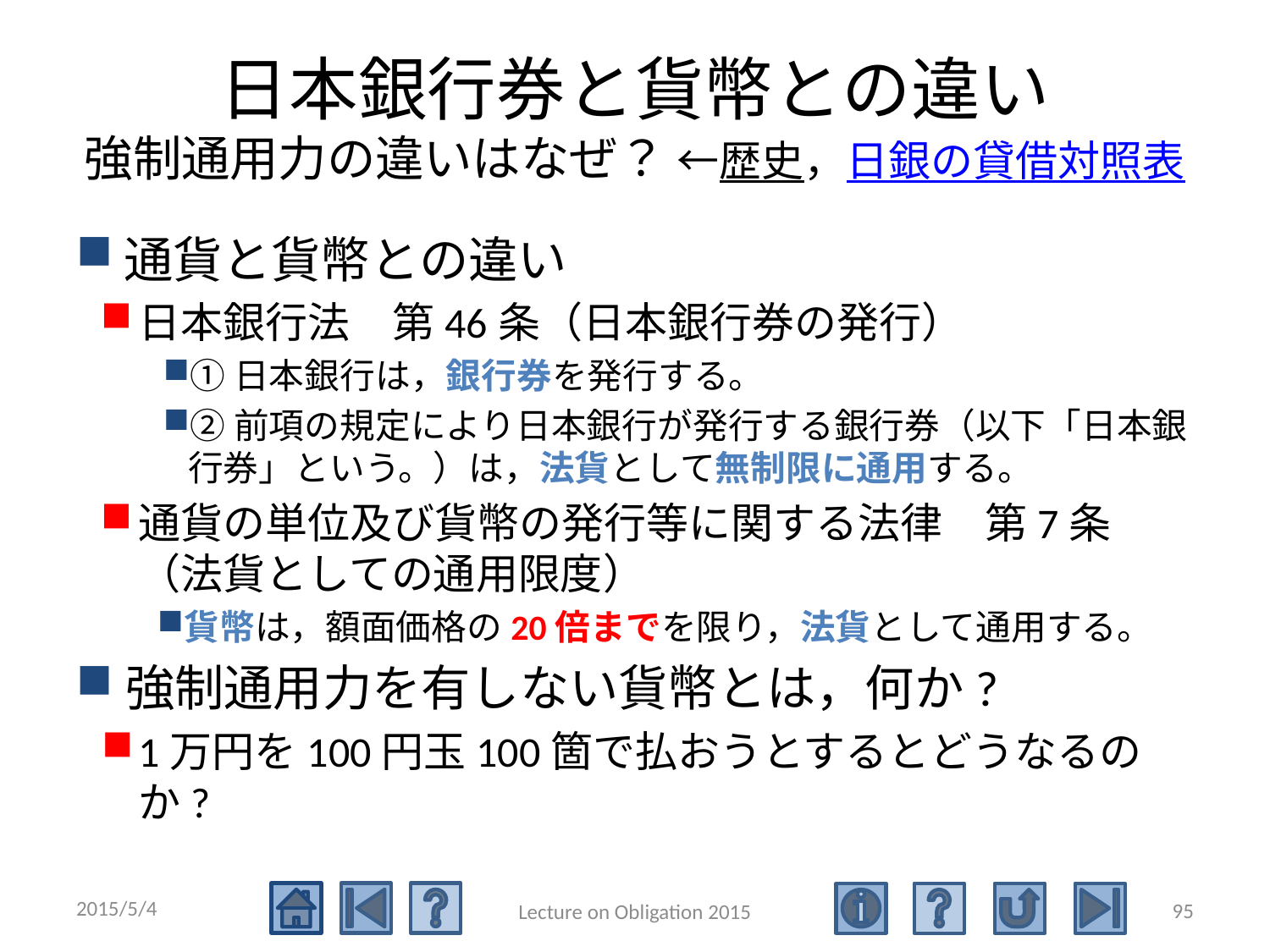

# 日本銀行券と貨幣との違い 強制通用力の違いはなぜ？ ←歴史，日銀の貸借対照表
通貨と貨幣との違い
日本銀行法　第46条（日本銀行券の発行）
①日本銀行は，銀行券を発行する。
②前項の規定により日本銀行が発行する銀行券（以下「日本銀行券」という。）は，法貨として無制限に通用する。
通貨の単位及び貨幣の発行等に関する法律　第7条（法貨としての通用限度）
貨幣は，額面価格の20倍までを限り，法貨として通用する。
強制通用力を有しない貨幣とは，何か?
1万円を100円玉100箇で払おうとするとどうなるのか?
2015/5/4
95
Lecture on Obligation 2015